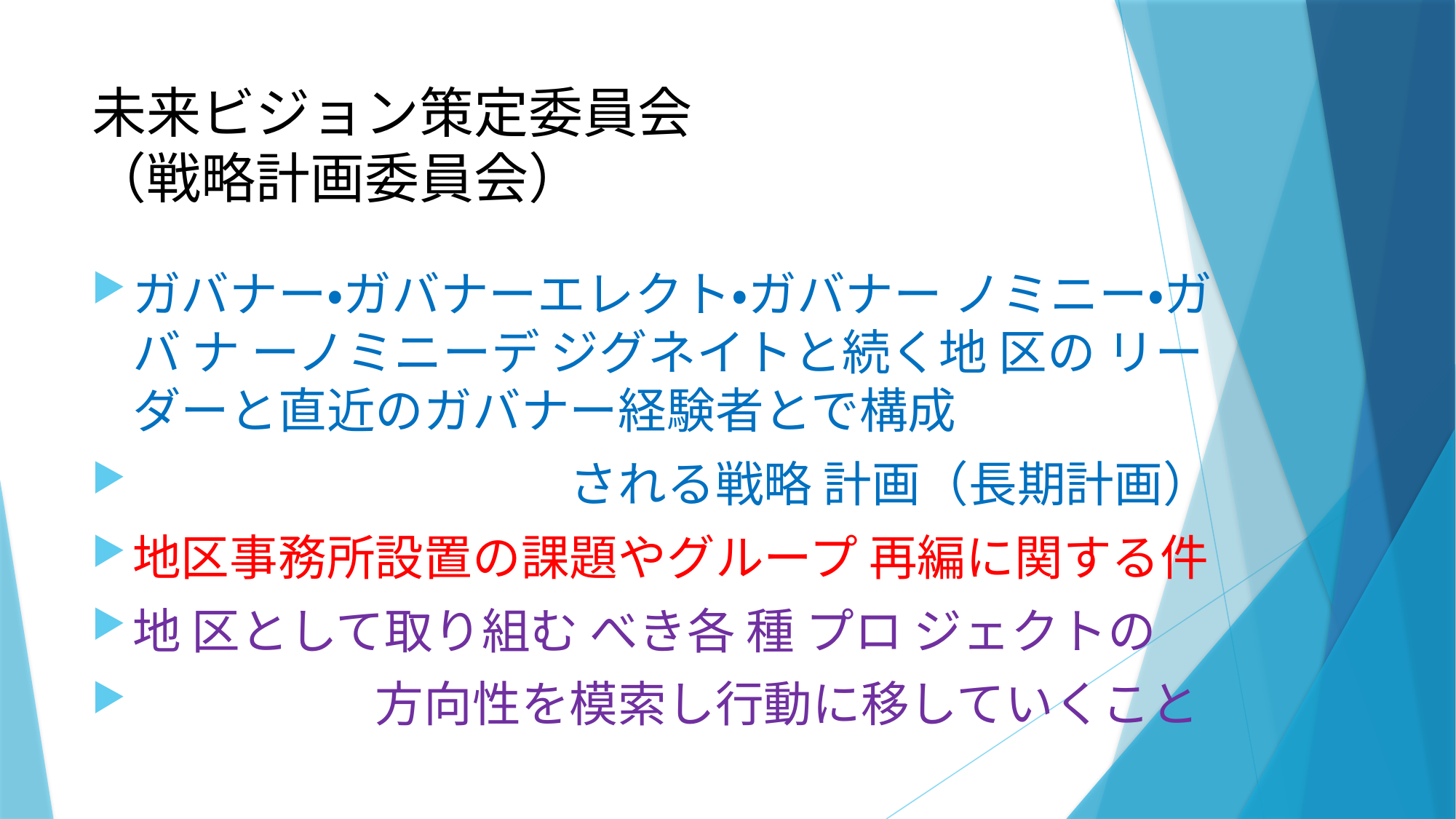

# 未来ビジョン策定委員会 （戦略計画委員会）
ガバナー・ガバナーエレクト・ガバナー ノミニー・ガバ ナ ーノミニーデ ジグネイトと続く地 区の リーダーと直近のガバナー経験者とで構成
　　　　　　　　　される戦略 計画（長期計画）
地区事務所設置の課題やグループ 再編に関する件
地 区として取り組む べき各 種 プロ ジェクトの
　　　　　方向性を模索し行動に移していくこと